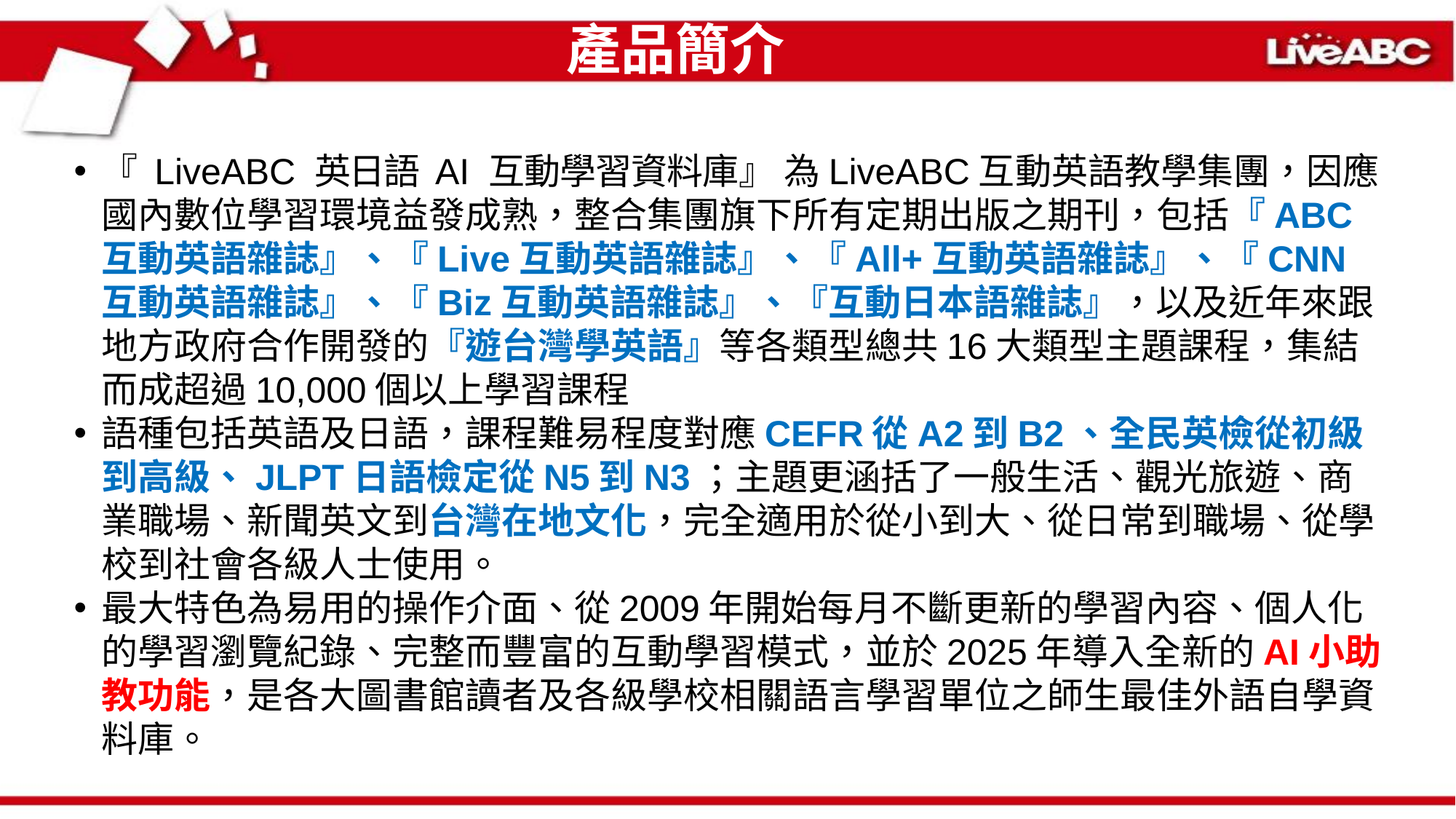

產品簡介
『 LiveABC 英日語 AI 互動學習資料庫』 為LiveABC互動英語教學集團，因應國內數位學習環境益發成熟，整合集團旗下所有定期出版之期刊，包括『ABC互動英語雜誌』、『Live互動英語雜誌』、『All+互動英語雜誌』、『CNN互動英語雜誌』、『Biz互動英語雜誌』、『互動日本語雜誌』，以及近年來跟地方政府合作開發的『遊台灣學英語』等各類型總共16大類型主題課程，集結而成超過10,000個以上學習課程
語種包括英語及日語，課程難易程度對應CEFR從A2到B2、全民英檢從初級到高級、JLPT日語檢定從N5到N3；主題更涵括了一般生活、觀光旅遊、商業職場、新聞英文到台灣在地文化，完全適用於從小到大、從日常到職場、從學校到社會各級人士使用。
最大特色為易用的操作介面、從2009年開始每月不斷更新的學習內容、個人化的學習瀏覽紀錄、完整而豐富的互動學習模式，並於2025年導入全新的AI小助教功能，是各大圖書館讀者及各級學校相關語言學習單位之師生最佳外語自學資料庫。